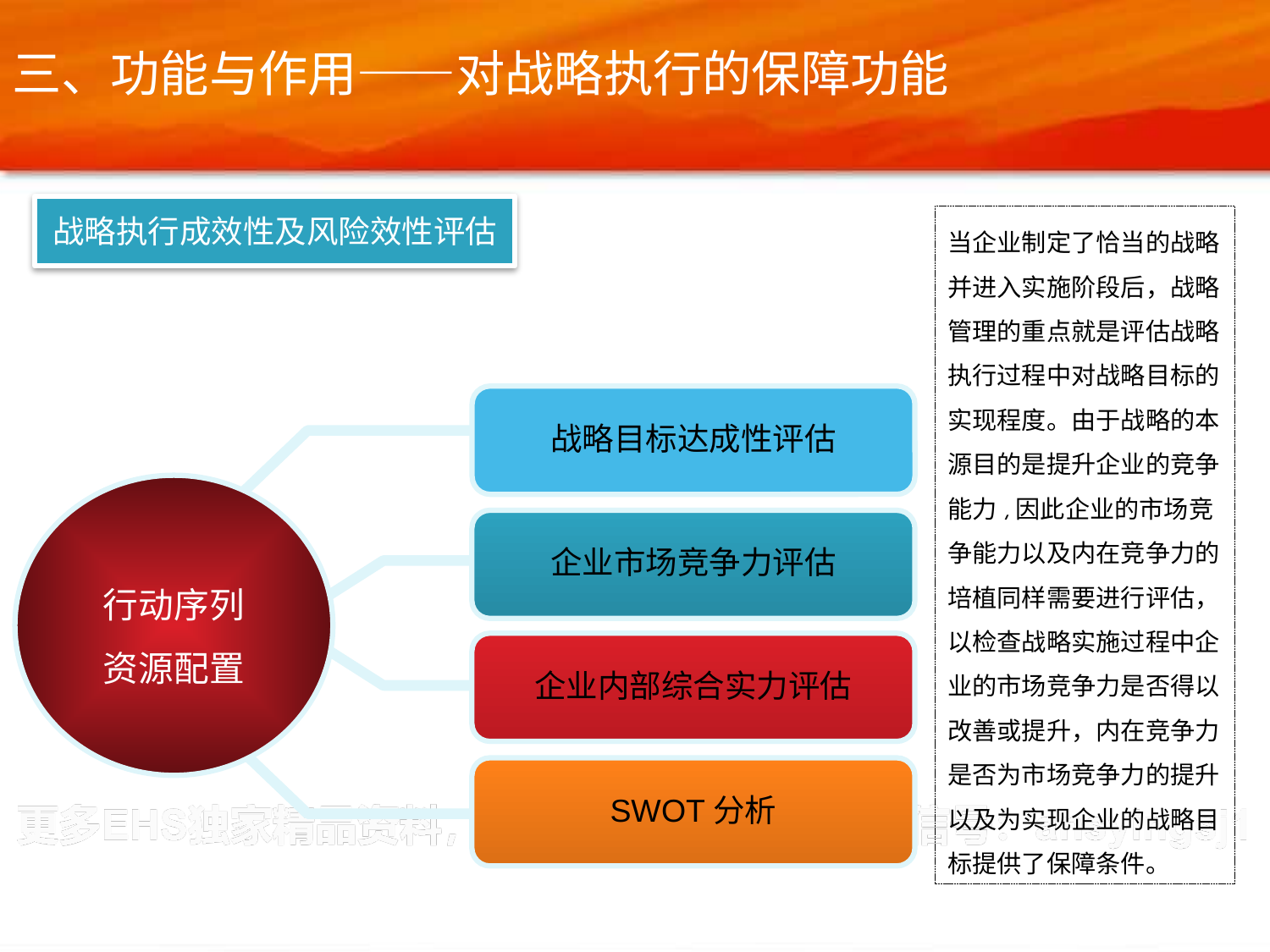

三、功能与作用——对战略执行的保障功能
战略执行成效性及风险效性评估
当企业制定了恰当的战略并进入实施阶段后，战略管理的重点就是评估战略执行过程中对战略目标的实现程度。由于战略的本源目的是提升企业的竞争能力,因此企业的市场竞争能力以及内在竞争力的培植同样需要进行评估，以检查战略实施过程中企业的市场竞争力是否得以改善或提升，内在竞争力是否为市场竞争力的提升以及为实现企业的战略目标提供了保障条件。
战略目标达成性评估

行动序列
资源配置
企业市场竞争力评估

企业内部综合实力评估

SWOT分析